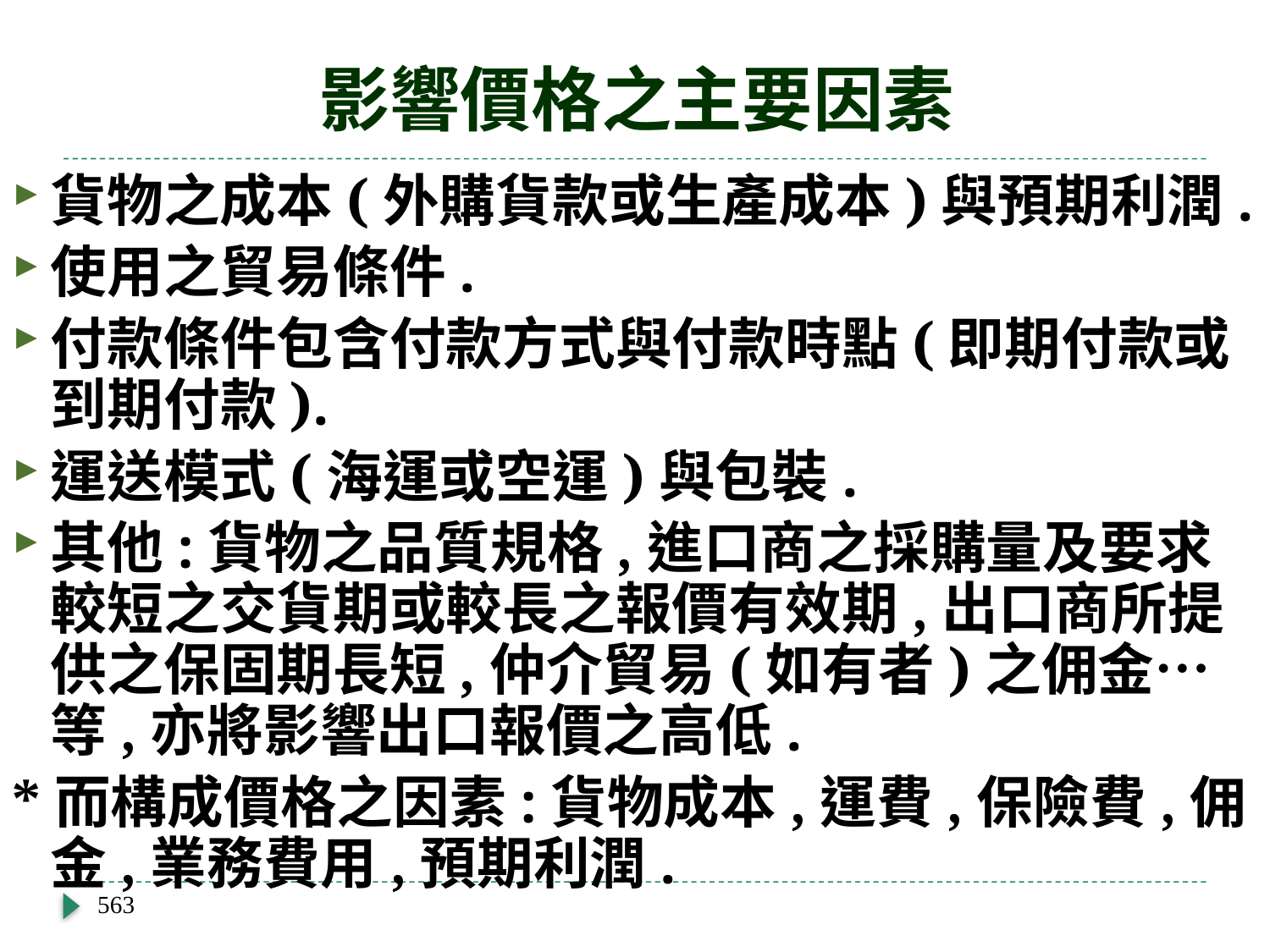

# 影響價格之主要因素
貨物之成本(外購貨款或生產成本)與預期利潤.
使用之貿易條件.
付款條件包含付款方式與付款時點(即期付款或到期付款).
運送模式(海運或空運)與包裝.
其他:貨物之品質規格,進口商之採購量及要求較短之交貨期或較長之報價有效期,出口商所提供之保固期長短,仲介貿易(如有者)之佣金…等,亦將影響出口報價之高低.
*而構成價格之因素:貨物成本,運費,保險費,佣金,業務費用,預期利潤.
563